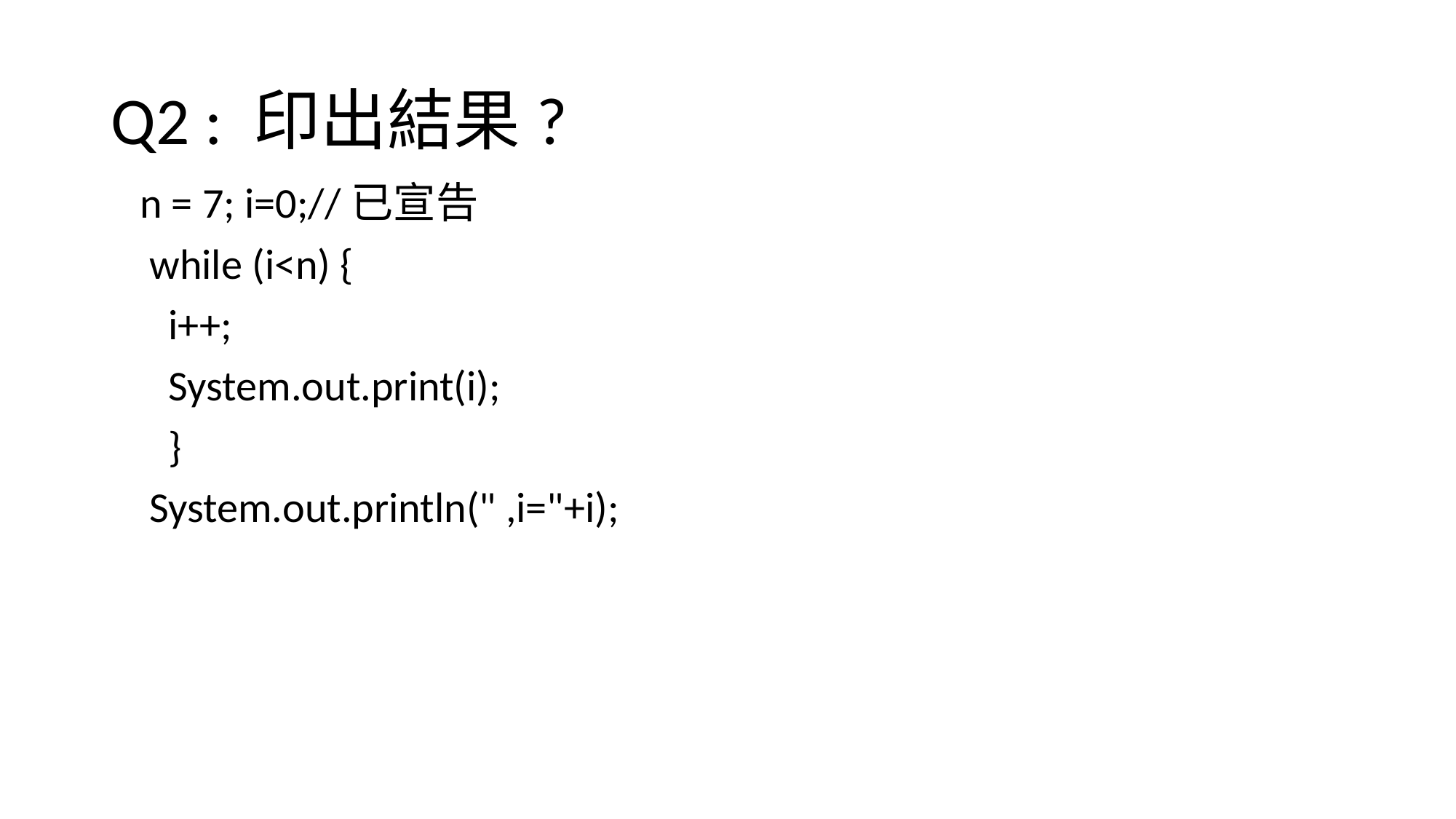

# Q2 : 印出結果?
   n = 7; i=0;//已宣告
    while (i<n) {
      i++;
      System.out.print(i);
      }
    System.out.println(" ,i="+i);